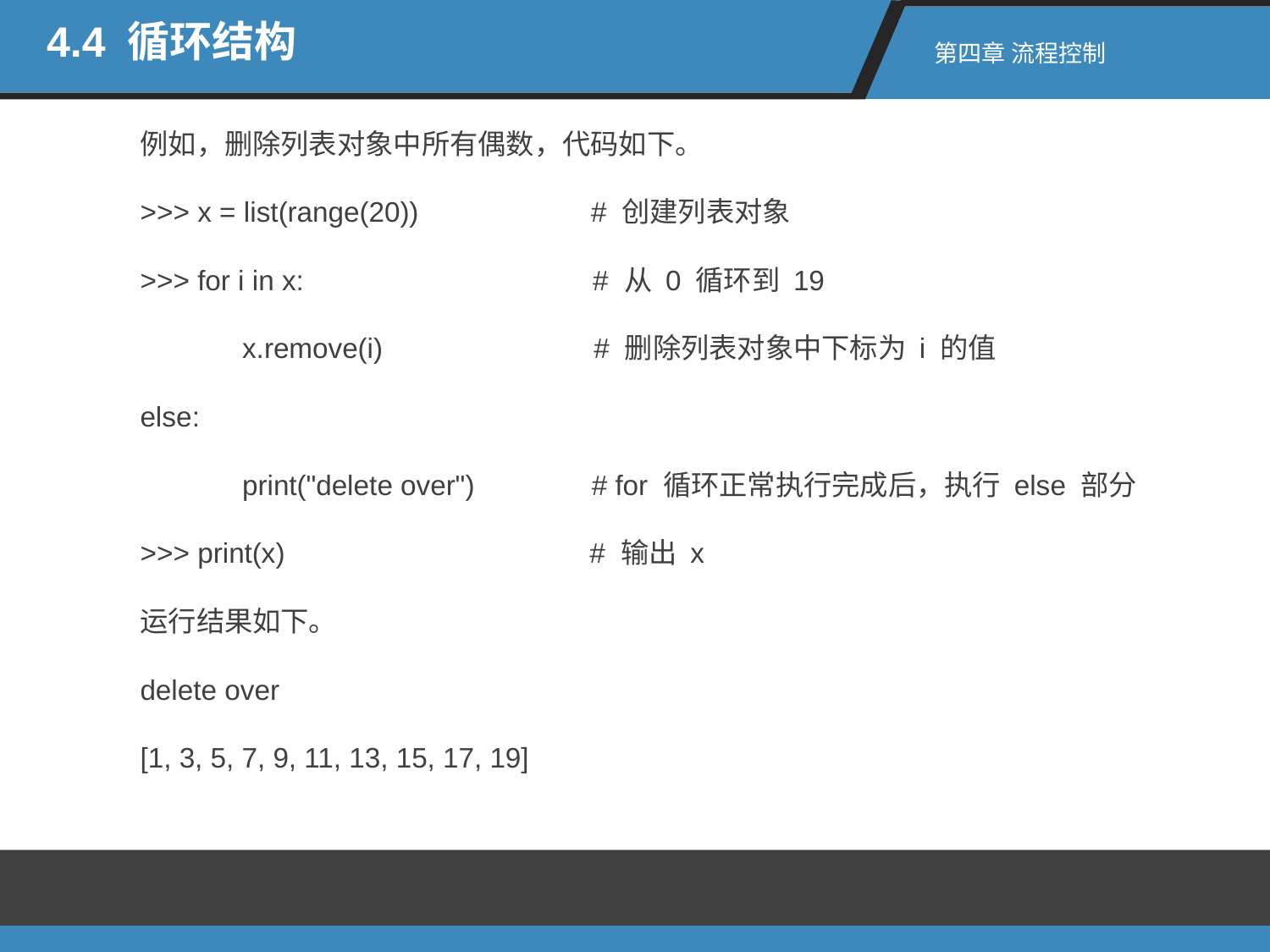

4.4 循环结构
第四章 流程控制
例如，删除列表对象中所有偶数，代码如下。
>>> x = list(range(20))                      # 创建列表对象
>>> for i in x:                                     # 从 0 循环到 19
             x.remove(i)                           # 删除列表对象中下标为 i 的值
else:
             print("delete over")               # for 循环正常执行完成后，执行 else 部分
>>> print(x)                                       # 输出 x
运行结果如下。
delete over
[1, 3, 5, 7, 9, 11, 13, 15, 17, 19]